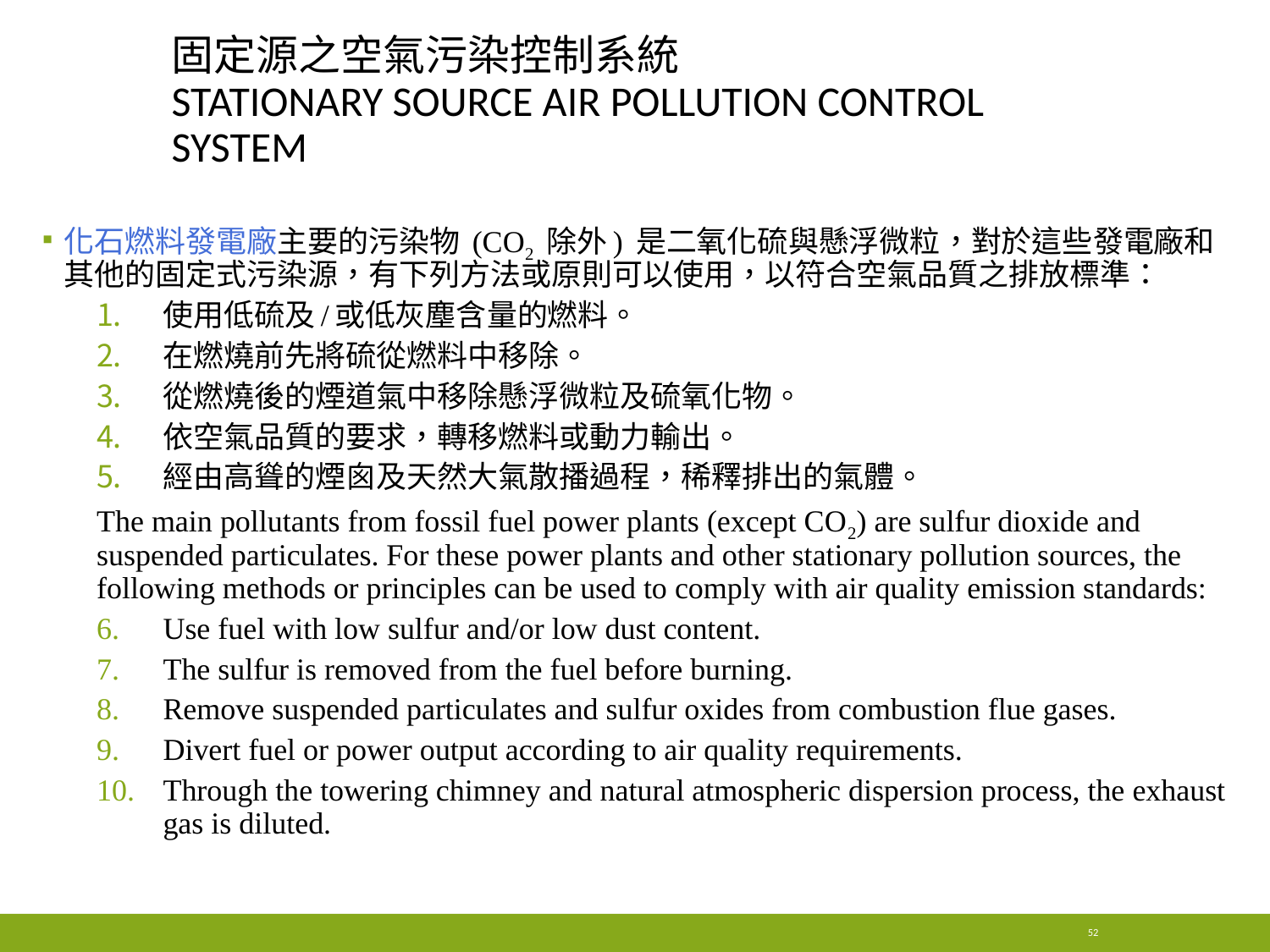

# 固定源之空氣污染控制系統 Stationary source air pollution control system
化石燃料發電廠主要的污染物 (CO2 除外) 是二氧化硫與懸浮微粒，對於這些發電廠和其他的固定式污染源，有下列方法或原則可以使用，以符合空氣品質之排放標準：
使用低硫及/或低灰塵含量的燃料。
在燃燒前先將硫從燃料中移除。
從燃燒後的煙道氣中移除懸浮微粒及硫氧化物。
依空氣品質的要求，轉移燃料或動力輸出。
經由高聳的煙囪及天然大氣散播過程，稀釋排出的氣體。
The main pollutants from fossil fuel power plants (except CO2) are sulfur dioxide and suspended particulates. For these power plants and other stationary pollution sources, the following methods or principles can be used to comply with air quality emission standards:
Use fuel with low sulfur and/or low dust content.
The sulfur is removed from the fuel before burning.
Remove suspended particulates and sulfur oxides from combustion flue gases.
Divert fuel or power output according to air quality requirements.
Through the towering chimney and natural atmospheric dispersion process, the exhaust gas is diluted.
52